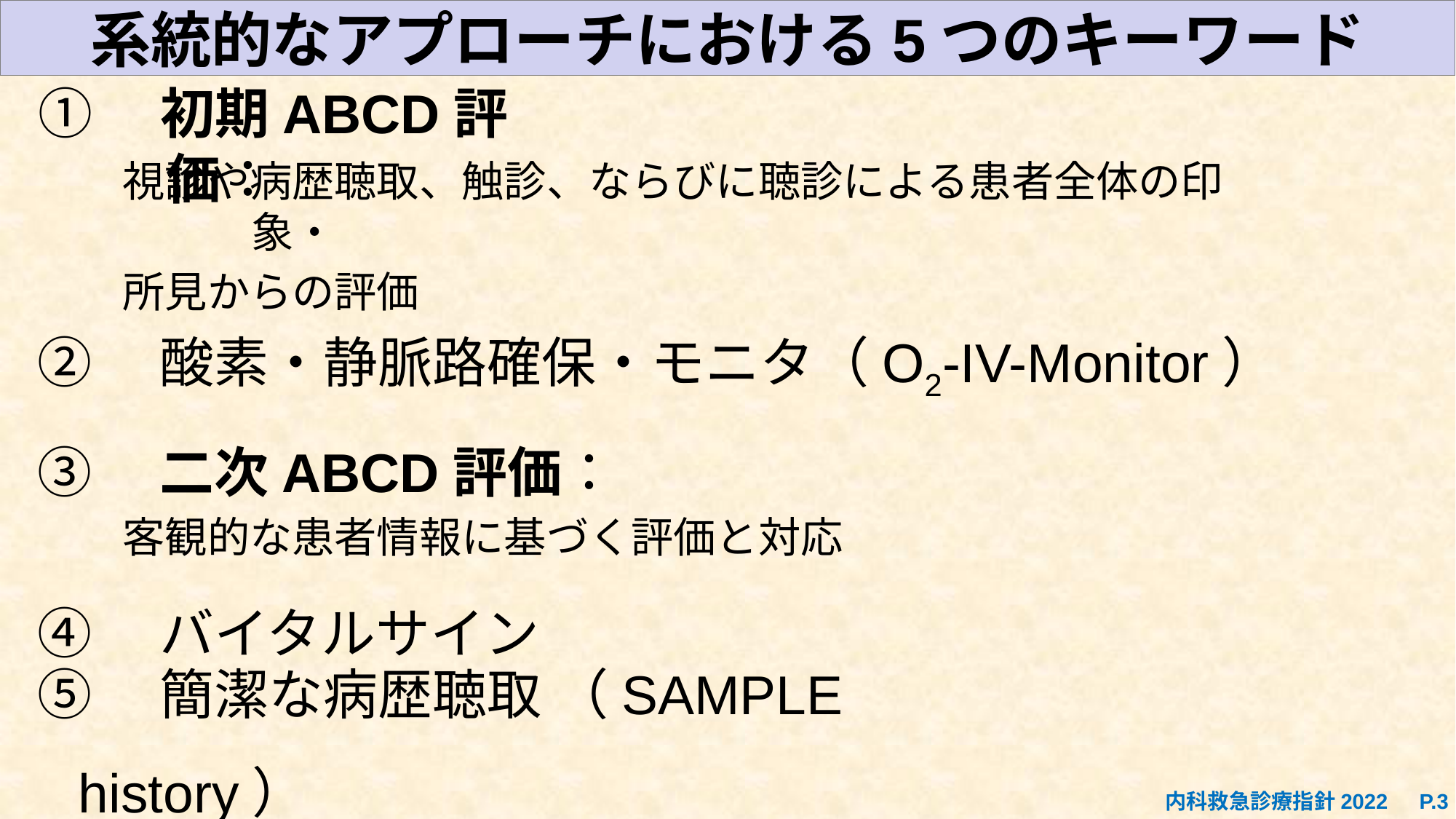

系統的なアプローチにおける5つのキーワード
①　初期ABCD評価：
視診や病歴聴取、触診、ならびに聴診による患者全体の印象・
所見からの評価
②　酸素・静脈路確保・モニタ（O2-IV-Monitor）
③　二次ABCD評価：
客観的な患者情報に基づく評価と対応
④　バイタルサイン
⑤　簡潔な病歴聴取 （SAMPLE history）
内科救急診療指針2022　P.3